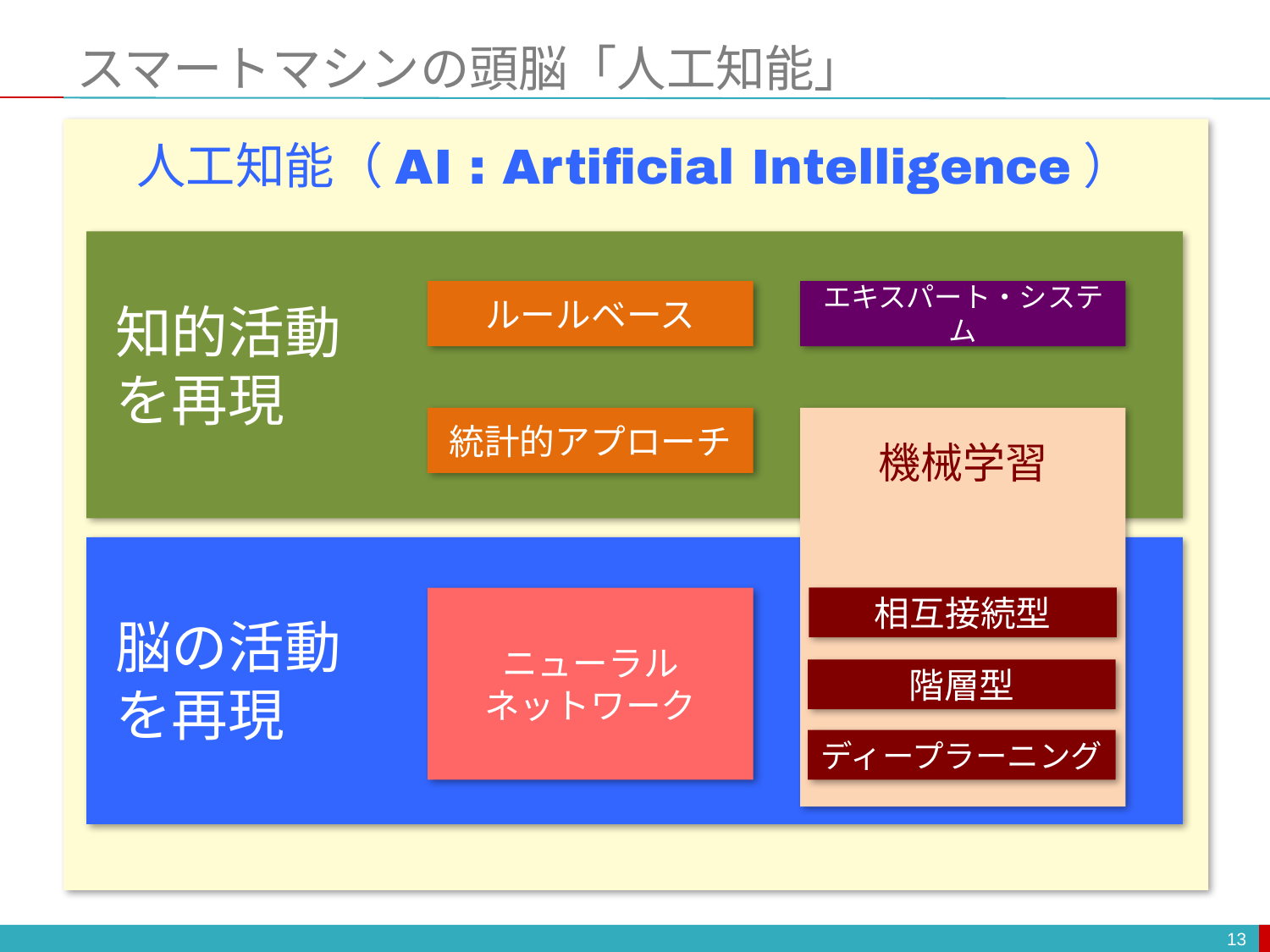

# スマートマシンの頭脳「人工知能」

人工知能（AI : Artificial Intelligence）

ルールベース
エキスパート・システム
知的活動
を再現
統計的アプローチ

機械学習

ニューラル
ネットワーク
相互接続型
脳の活動
を再現
階層型
ディープラーニング
13